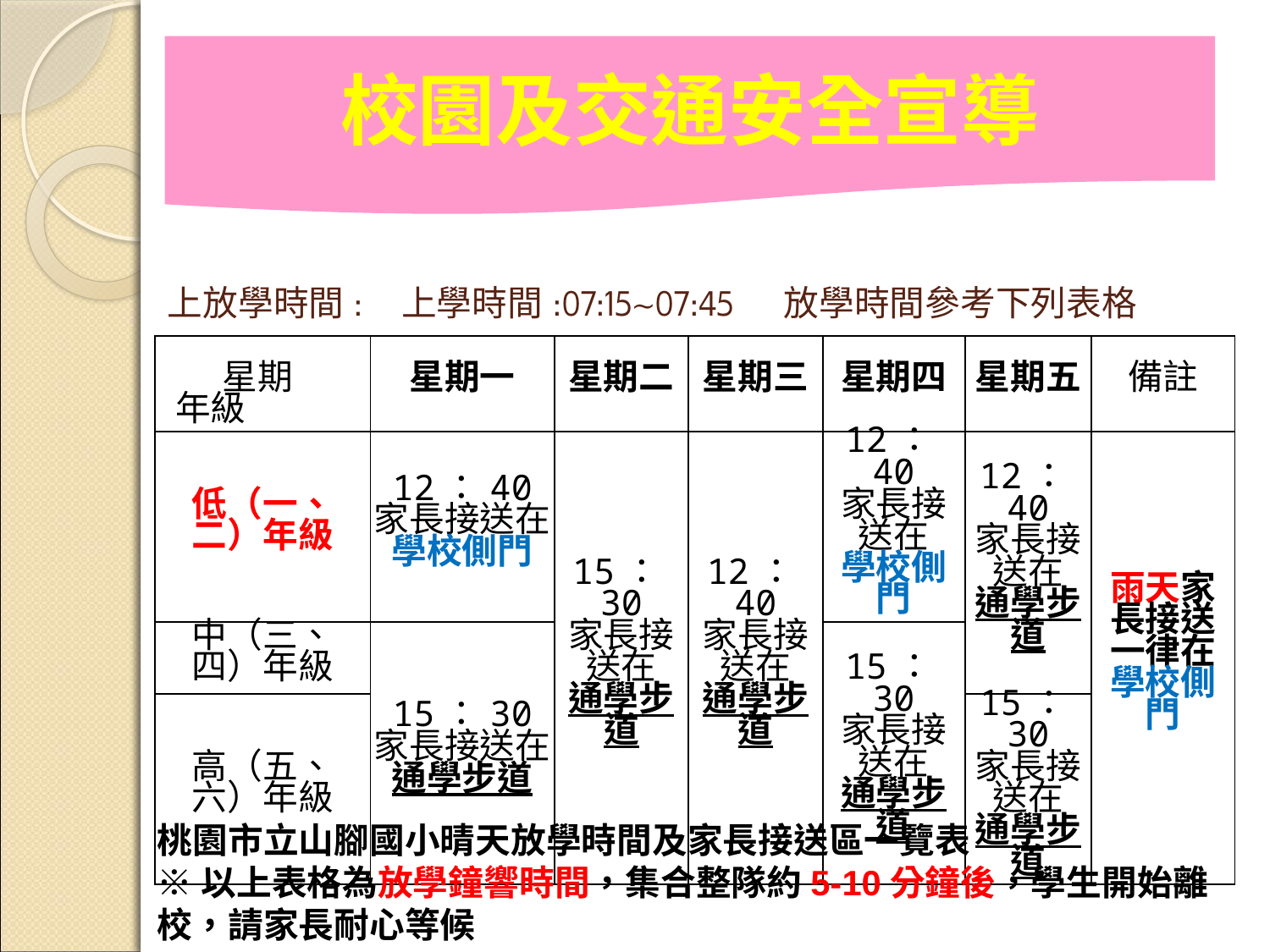

校園及交通安全宣導
上放學時間:   上學時間:07:15~07:45    放學時間參考下列表格
| 星期 年級 | 星期一 | 星期二 | 星期三 | 星期四 | 星期五 | 備註 |
| --- | --- | --- | --- | --- | --- | --- |
| 低（一、二）年級 | 12：40 家長接送在 學校側門 | 15：30 家長接送在 通學步道 | 12：40 家長接送在 通學步道 | 12：40 家長接送在 學校側門 | 12：40 家長接送在 通學步道 | 雨天家長接送 一律在學校側門 |
| 中（三、四）年級 | 15：30 家長接送在 通學步道 |  |  | 15：30 家長接送在 通學步道 |  |  |
| 高（五、六）年級 |  |  |  |  | 15：30 家長接送在 通學步道 |  |
桃園市立山腳國小晴天放學時間及家長接送區一覽表
※以上表格為放學鐘響時間，集合整隊約5-10分鐘後，學生開始離校，請家長耐心等候